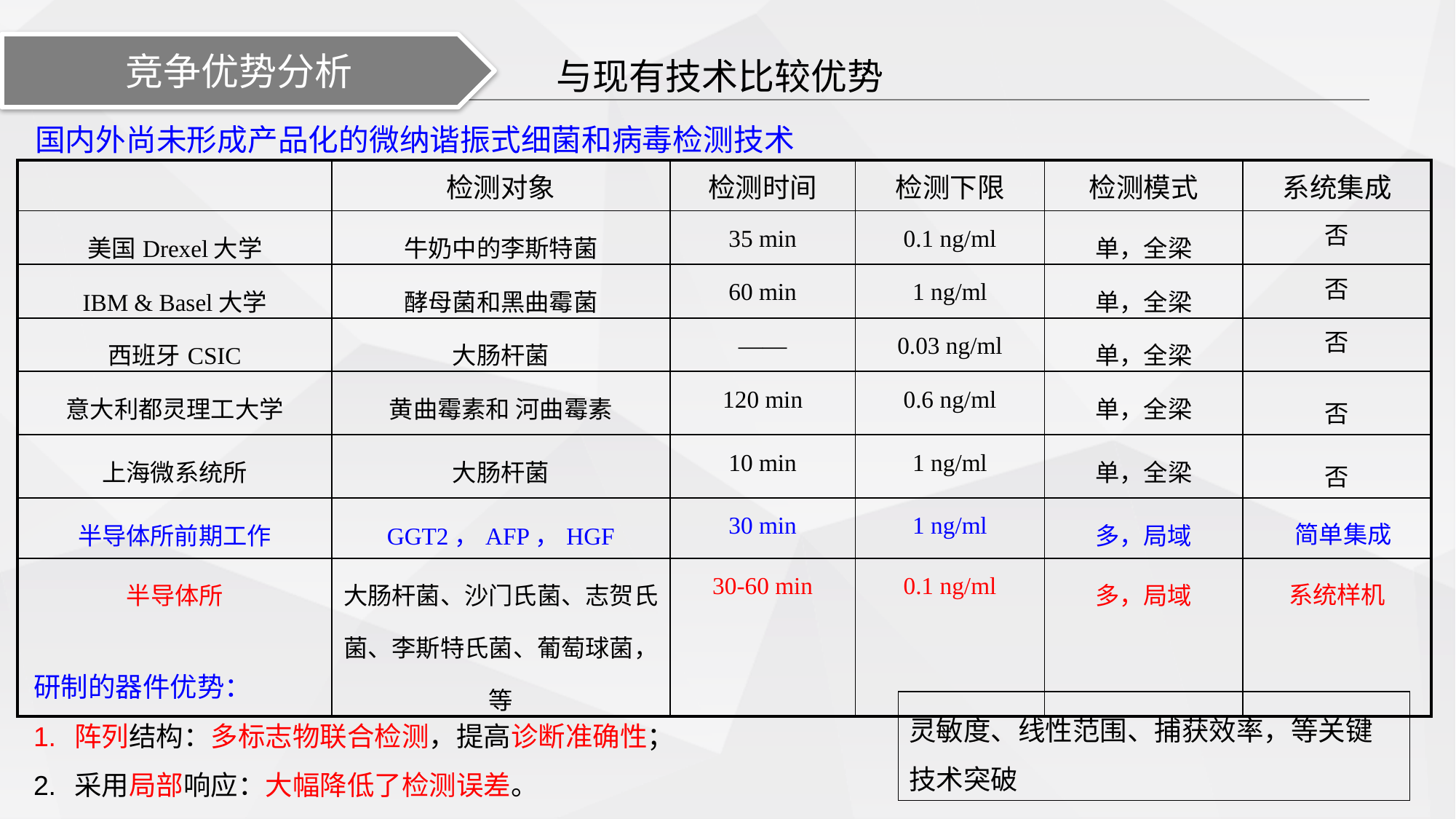

竞争优势分析
与现有技术比较优势
国内外尚未形成产品化的微纳谐振式细菌和病毒检测技术
|  | 检测对象 | 检测时间 | 检测下限 | 检测模式 | 系统集成 |
| --- | --- | --- | --- | --- | --- |
| 美国Drexel大学 | 牛奶中的李斯特菌 | 35 min | 0.1 ng/ml | 单，全梁 | 否 |
| IBM & Basel大学 | 酵母菌和黑曲霉菌 | 60 min | 1 ng/ml | 单，全梁 | 否 |
| 西班牙CSIC | 大肠杆菌 | —— | 0.03 ng/ml | 单，全梁 | 否 |
| 意大利都灵理工大学 | 黄曲霉素和 河曲霉素 | 120 min | 0.6 ng/ml | 单，全梁 | 否 |
| 上海微系统所 | 大肠杆菌 | 10 min | 1 ng/ml | 单，全梁 | 否 |
| 半导体所前期工作 | GGT2，AFP，HGF | 30 min | 1 ng/ml | 多，局域 | 简单集成 |
| 半导体所 | 大肠杆菌、沙门氏菌、志贺氏菌、李斯特氏菌、葡萄球菌，等 | 30-60 min | 0.1 ng/ml | 多，局域 | 系统样机 |
研制的器件优势：
阵列结构：多标志物联合检测，提高诊断准确性；
采用局部响应：大幅降低了检测误差。
灵敏度、线性范围、捕获效率，等关键技术突破